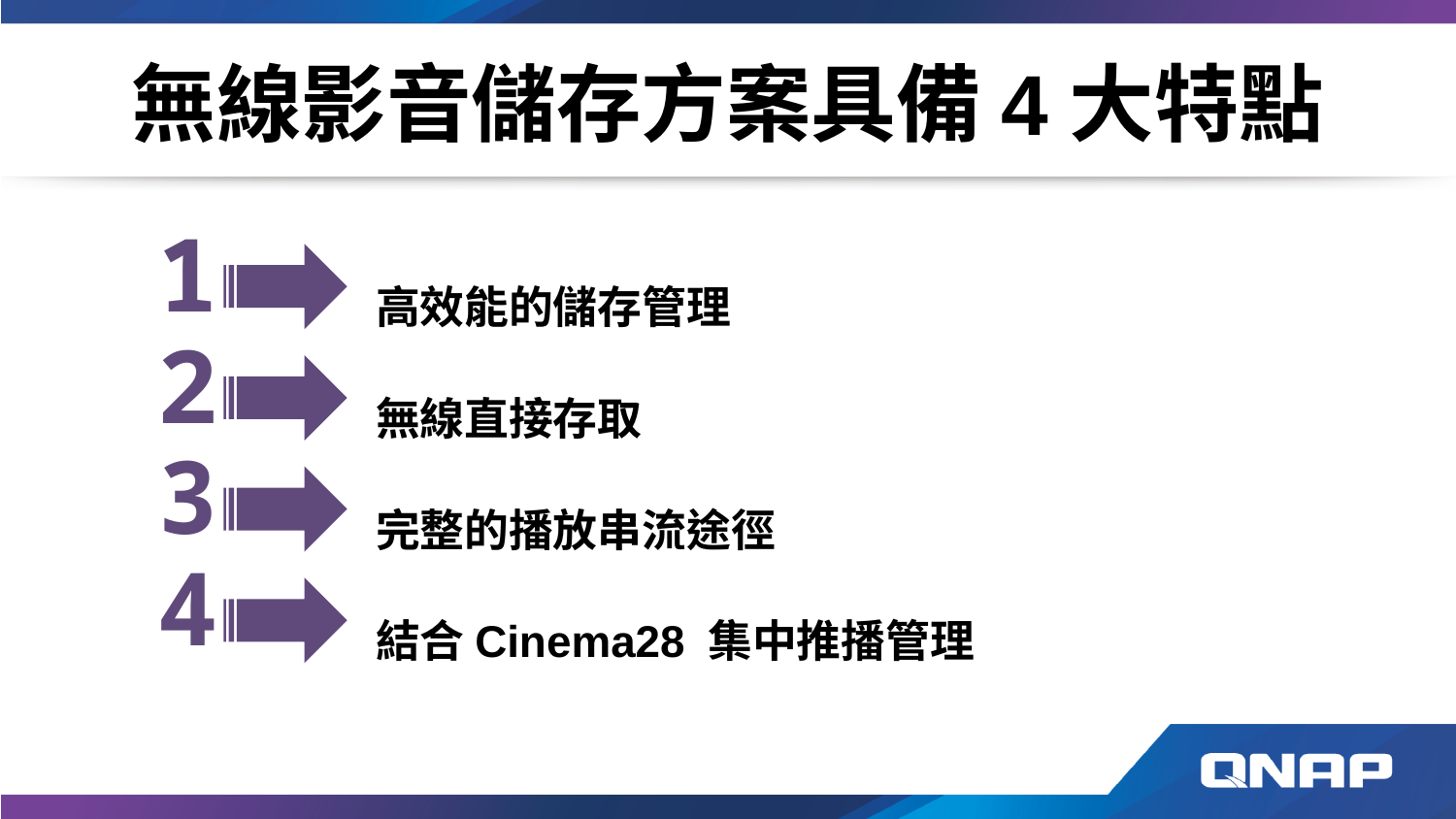

# 無線影音儲存方案具備4大特點
高效能的儲存管理
無線直接存取
完整的播放串流途徑
結合Cinema28 集中推播管理

1

2

3

4